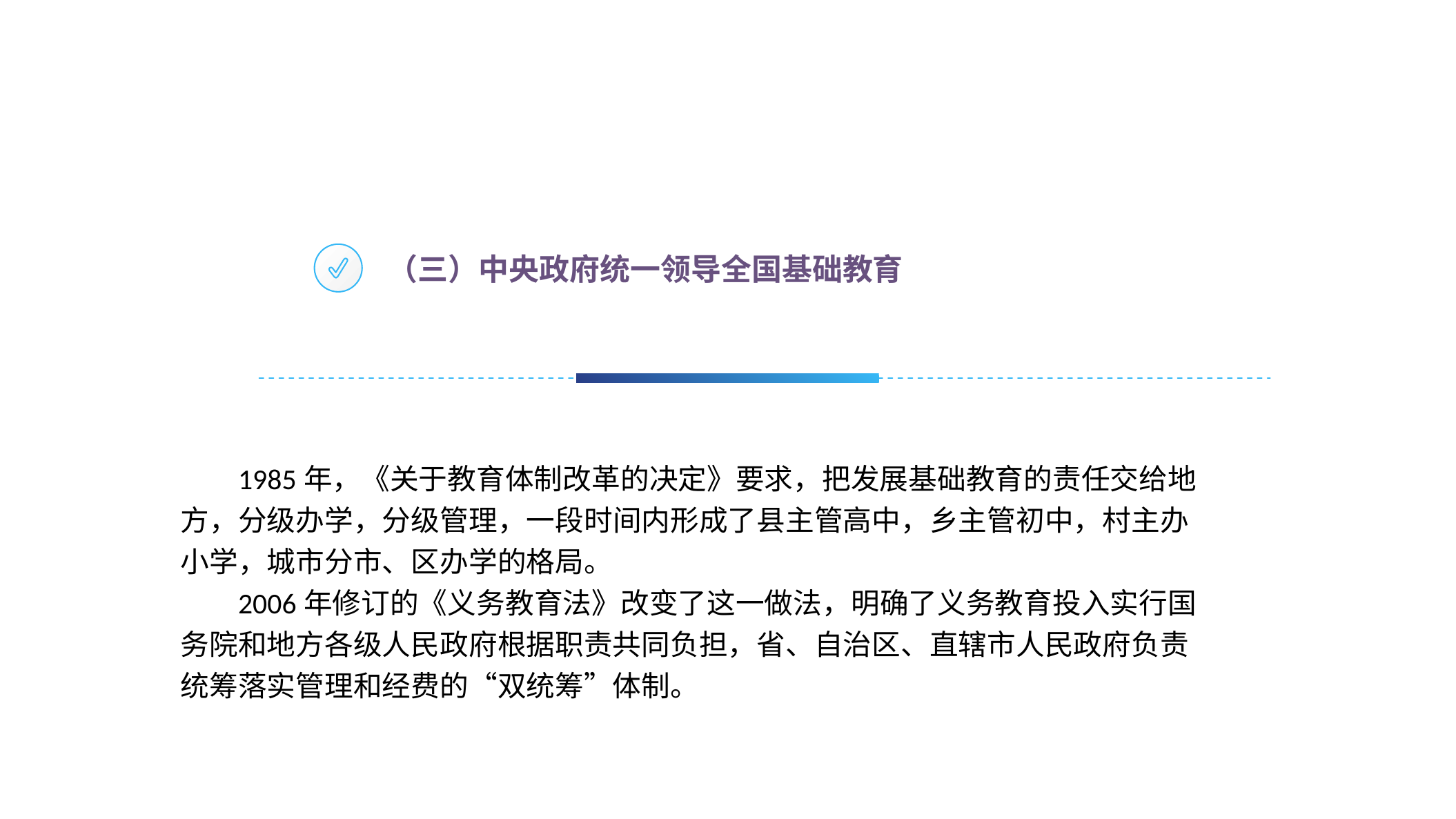

（三）中央政府统一领导全国基础教育

1985年，《关于教育体制改革的决定》要求，把发展基础教育的责任交给地方，分级办学，分级管理，一段时间内形成了县主管高中，乡主管初中，村主办小学，城市分市、区办学的格局。
2006年修订的《义务教育法》改变了这一做法，明确了义务教育投入实行国务院和地方各级人民政府根据职责共同负担，省、自治区、直辖市人民政府负责统筹落实管理和经费的“双统筹”体制。